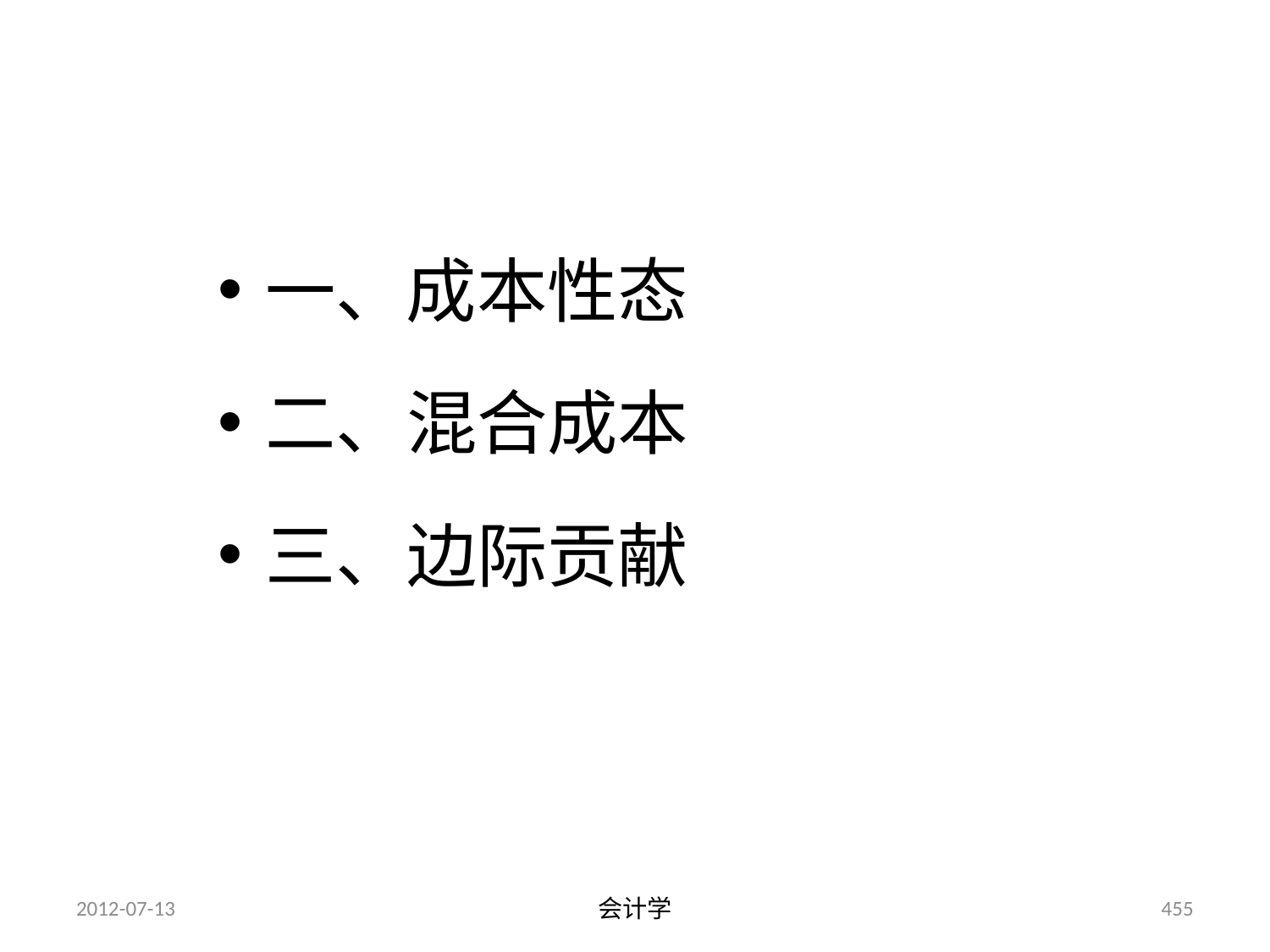

# 第一节  成本性态分析
一、成本性态
二、混合成本
三、边际贡献
2012-07-13
会计学
455